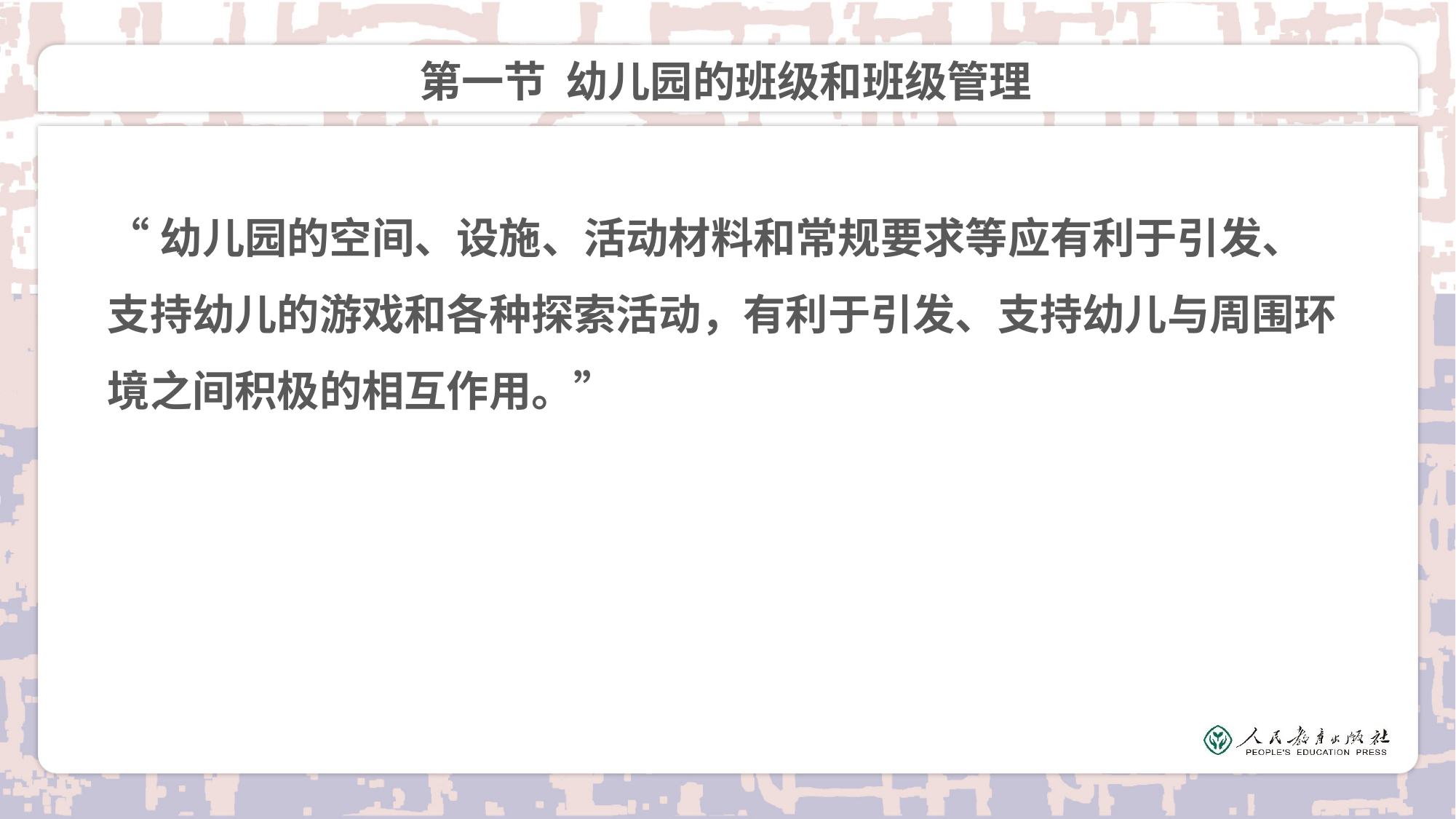

# 第一节  幼儿园的班级和班级管理
“幼儿园的空间、设施、活动材料和常规要求等应有利于引发、支持幼儿的游戏和各种探索活动，有利于引发、支持幼儿与周围环境之间积极的相互作用。”